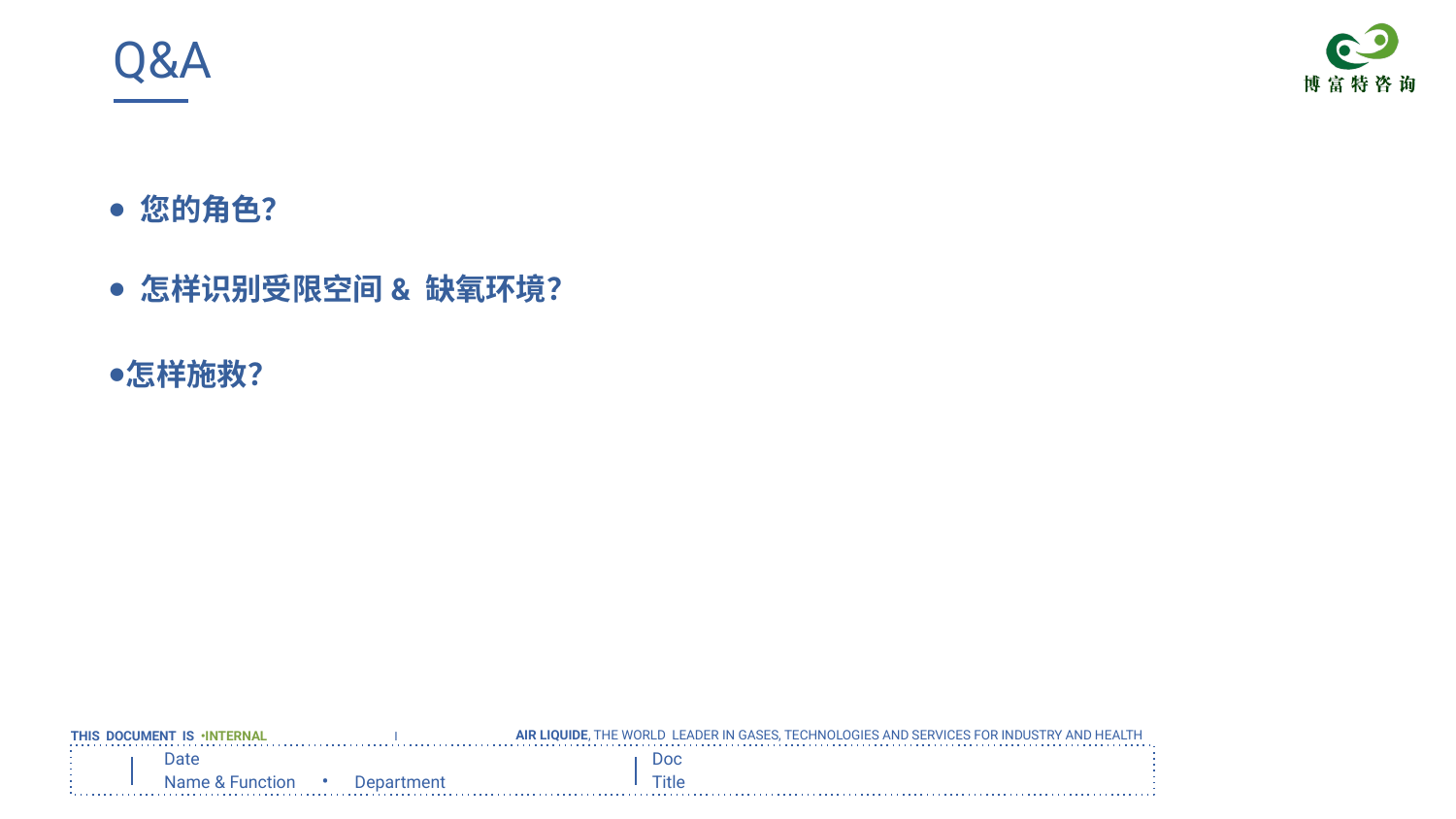

# Q&A
 您的角色？

 怎样识别受限空间& 缺氧环境？

怎样施救？
23